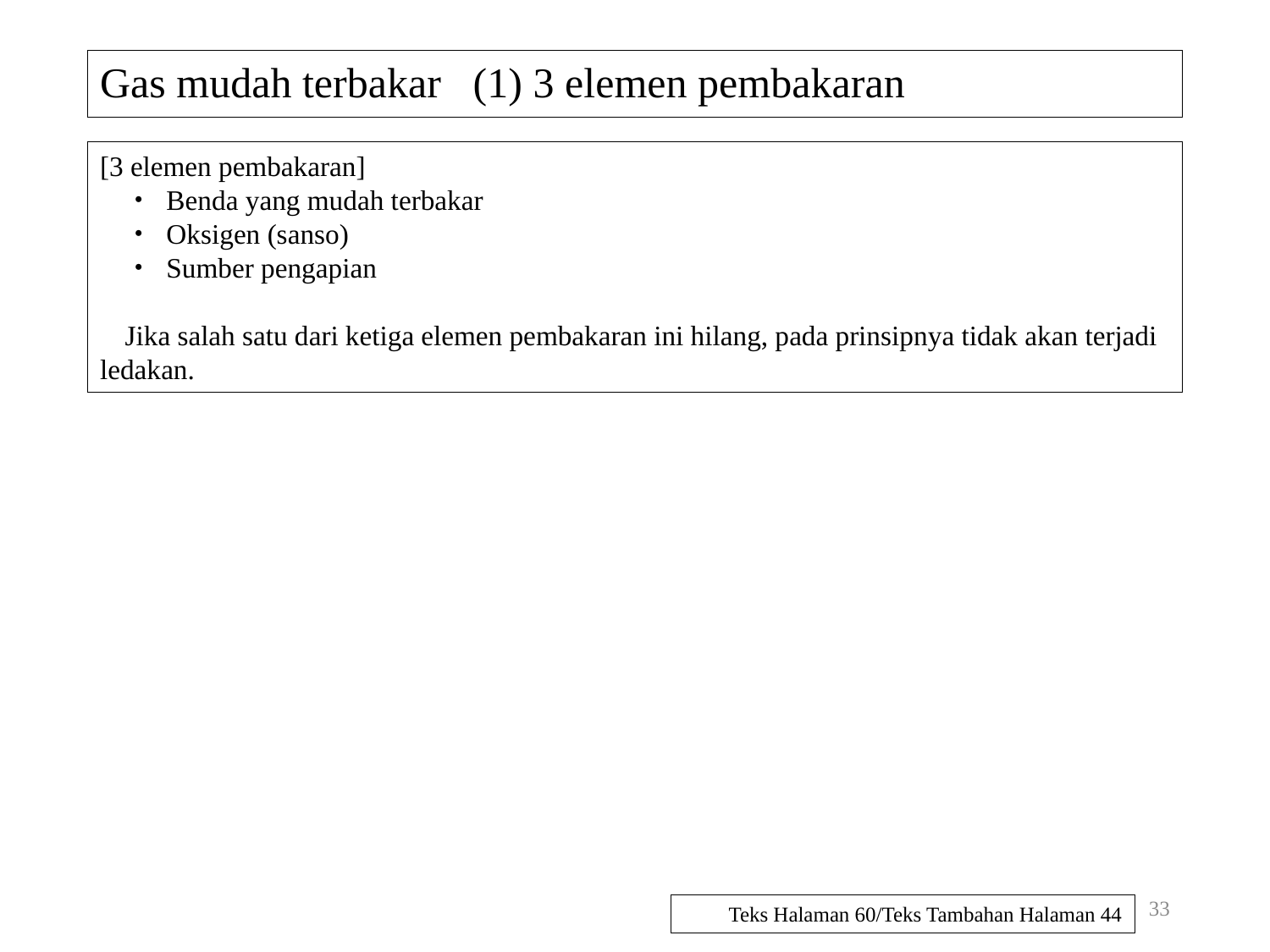

# Gas mudah terbakar   (1) 3 elemen pembakaran
[3 elemen pembakaran]
・ Benda yang mudah terbakar
・ Oksigen (sanso)
・ Sumber pengapian

Jika salah satu dari ketiga elemen pembakaran ini hilang, pada prinsipnya tidak akan terjadi ledakan.
33
Teks Halaman 60/Teks Tambahan Halaman 44